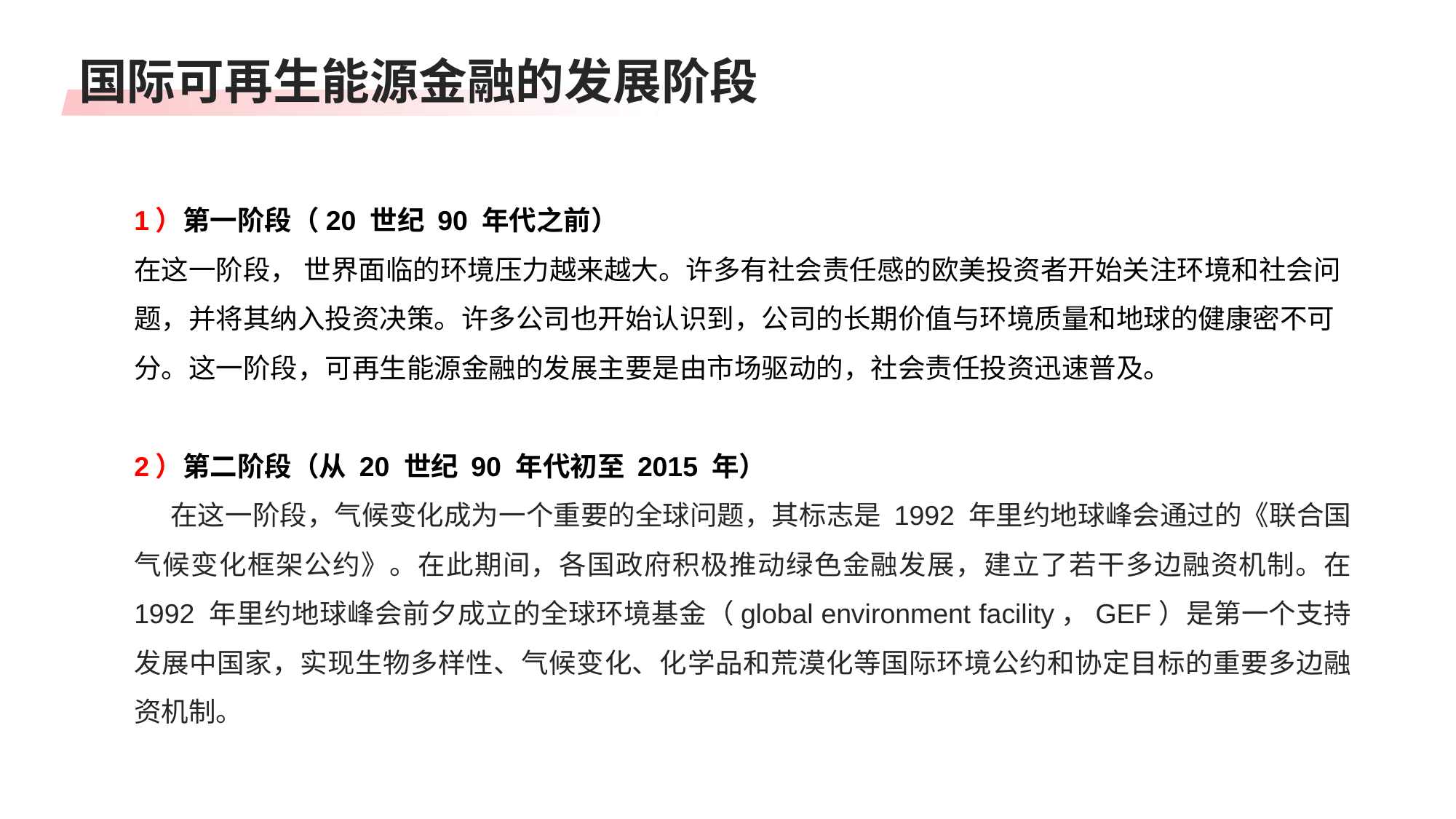

国际可再生能源金融的发展阶段

1）第一阶段（20 世纪 90 年代之前）
在这一阶段， 世界面临的环境压力越来越大。许多有社会责任感的欧美投资者开始关注环境和社会问题，并将其纳入投资决策。许多公司也开始认识到，公司的长期价值与环境质量和地球的健康密不可分。这一阶段，可再生能源金融的发展主要是由市场驱动的，社会责任投资迅速普及。

2）第二阶段（从 20 世纪 90 年代初至 2015 年）
在这一阶段，气候变化成为一个重要的全球问题，其标志是 1992 年里约地球峰会通过的《联合国气候变化框架公约》。在此期间，各国政府积极推动绿色金融发展，建立了若干多边融资机制。在 1992 年里约地球峰会前夕成立的全球环境基金（global environment facility，GEF）是第一个支持发展中国家，实现生物多样性、气候变化、化学品和荒漠化等国际环境公约和协定目标的重要多边融资机制。